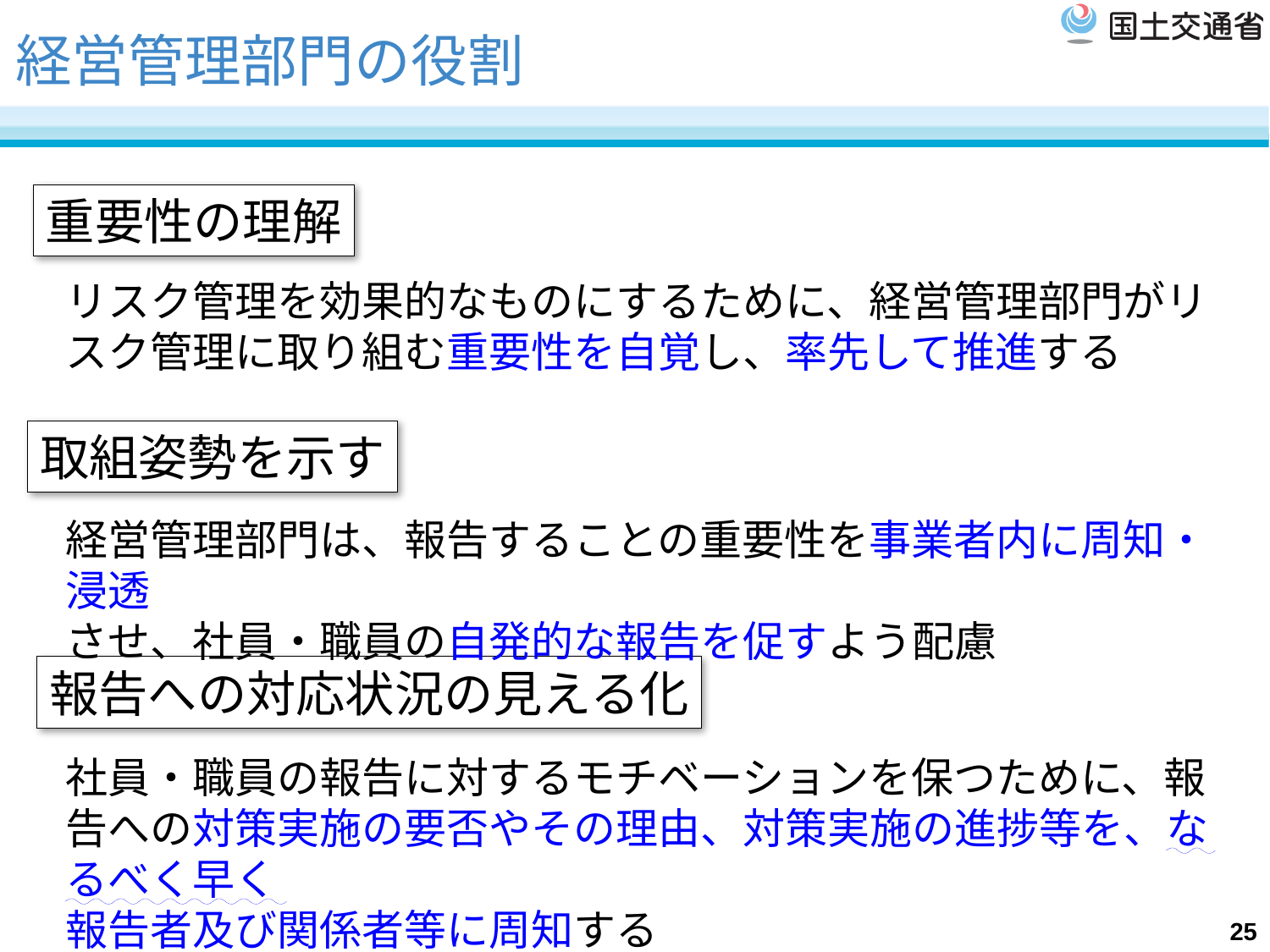

# 経営管理部門の役割
重要性の理解
リスク管理を効果的なものにするために、経営管理部門がリスク管理に取り組む重要性を自覚し、率先して推進する
取組姿勢を示す
経営管理部門は、報告することの重要性を事業者内に周知・浸透
させ、社員・職員の自発的な報告を促すよう配慮
報告への対応状況の見える化
社員・職員の報告に対するモチベーションを保つために、報告への対策実施の要否やその理由、対策実施の進捗等を、なるべく早く
報告者及び関係者等に周知する
25